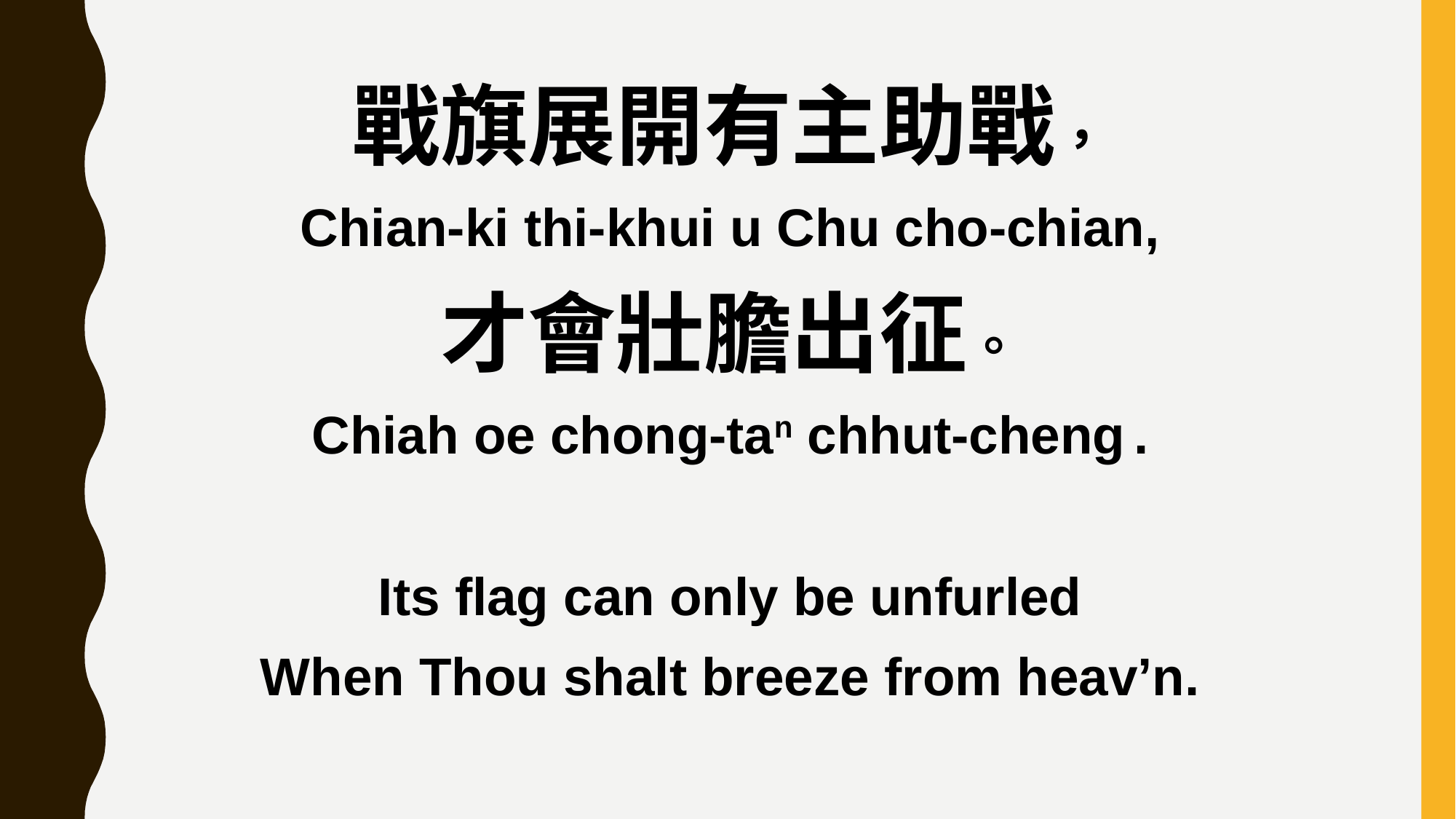

戰旗展開有主助戰，
Chian-ki thi-khui u Chu cho-chian,
才會壯膽出征。
Chiah oe chong-tan chhut-cheng .

Its flag can only be unfurled
When Thou shalt breeze from heav’n.